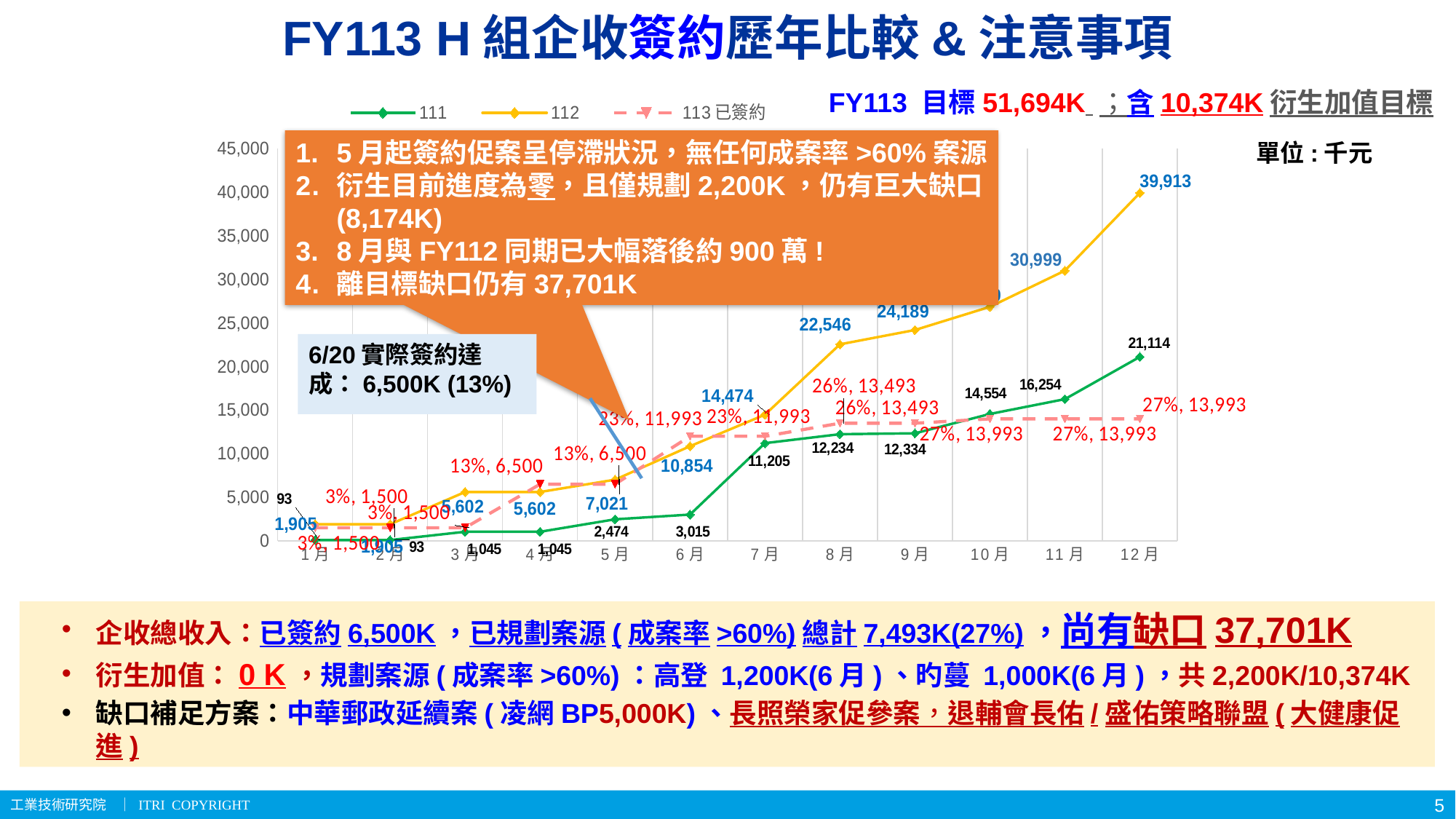

# FY113 H組企收簽約歷年比較&注意事項
FY113 目標51,694K ；含10,374K衍生加值目標

[unsupported chart]

5月起簽約促案呈停滯狀況，無任何成案率>60%案源
衍生目前進度為零，且僅規劃2,200K，仍有巨大缺口(8,174K)
8月與FY112同期已大幅落後約900萬!
離目標缺口仍有37,701K
單位:千元
6/20實際簽約達成：6,500K (13%)
企收總收入：已簽約6,500K，已規劃案源(成案率>60%)總計7,493K(27%)，尚有缺口37,701K
衍生加值：0 K，規劃案源(成案率>60%)：高登 1,200K(6月)、旳蔓 1,000K(6月)，共2,200K/10,374K
缺口補足方案：中華郵政延續案(凌網BP5,000K)、長照榮家促參案，退輔會長佑/盛佑策略聯盟(大健康促進)